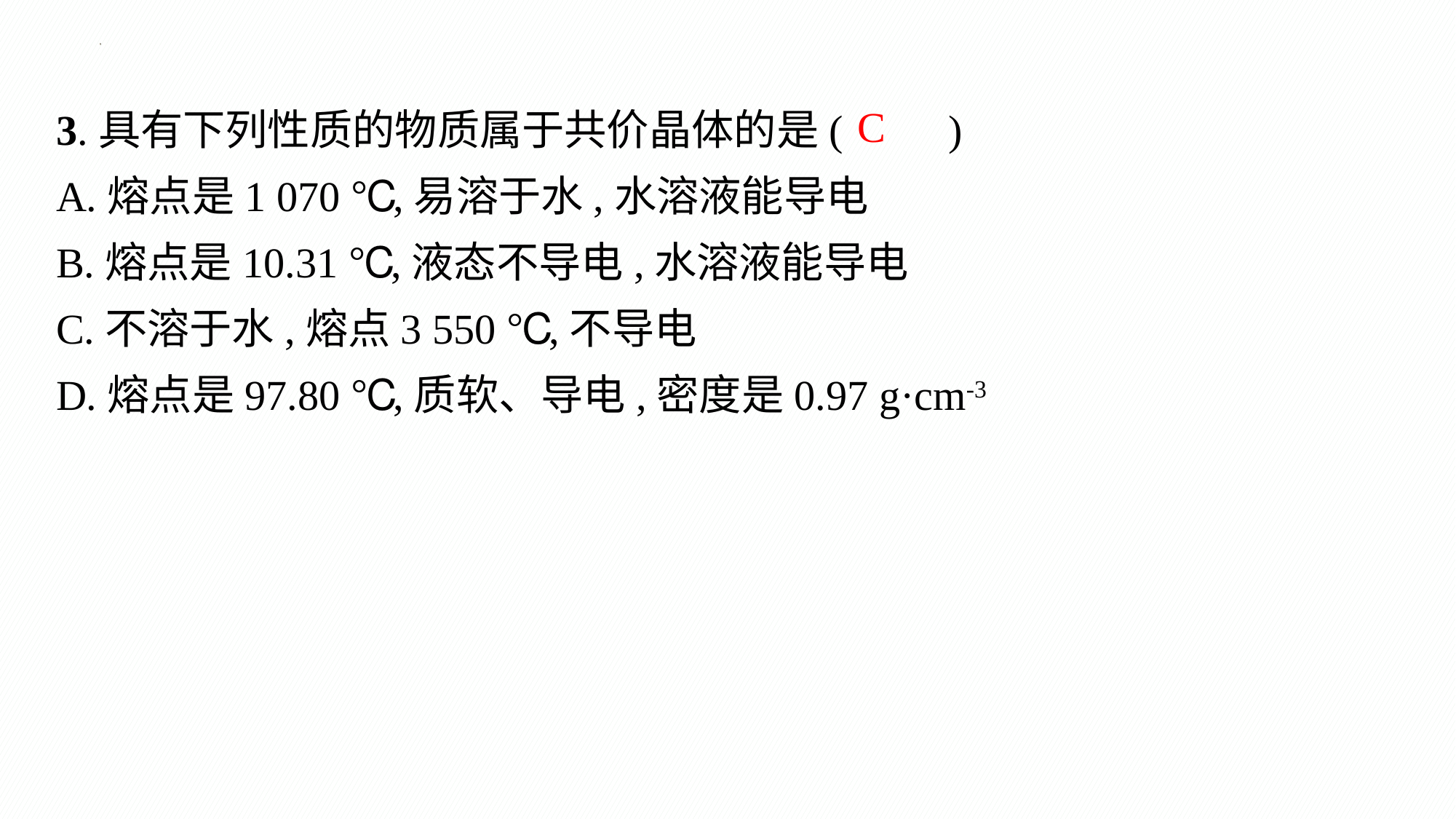

3.具有下列性质的物质属于共价晶体的是(　　)
A.熔点是1 070 ℃,易溶于水,水溶液能导电
B.熔点是10.31 ℃,液态不导电,水溶液能导电
C.不溶于水,熔点3 550 ℃,不导电
D.熔点是97.80 ℃,质软、导电,密度是0.97 g·cm-3
C